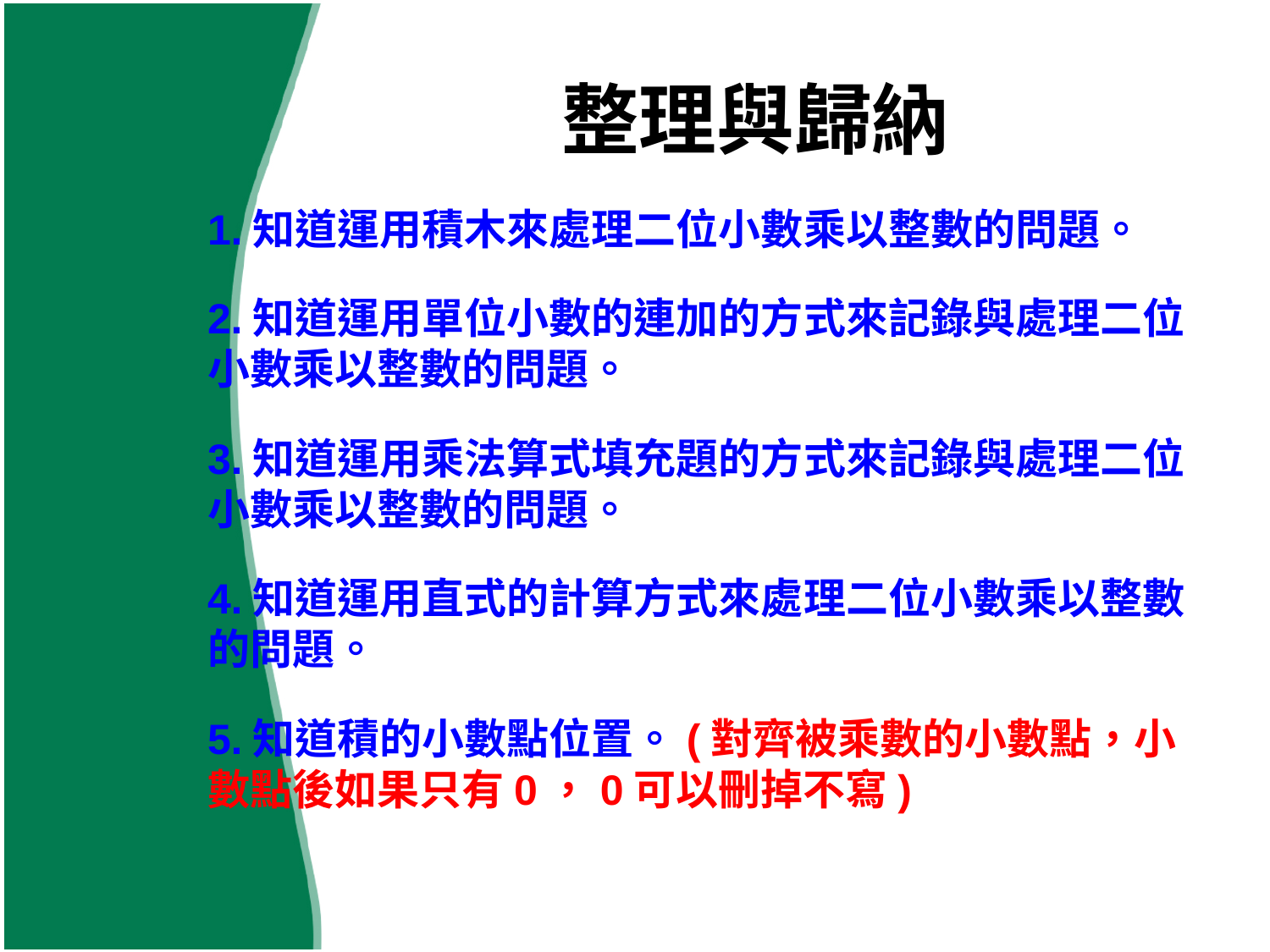

# 整理與歸納
1.知道運用積木來處理二位小數乘以整數的問題。
2.知道運用單位小數的連加的方式來記錄與處理二位小數乘以整數的問題。
3.知道運用乘法算式填充題的方式來記錄與處理二位小數乘以整數的問題。
4.知道運用直式的計算方式來處理二位小數乘以整數的問題。
5.知道積的小數點位置。(對齊被乘數的小數點，小數點後如果只有0，0可以刪掉不寫)